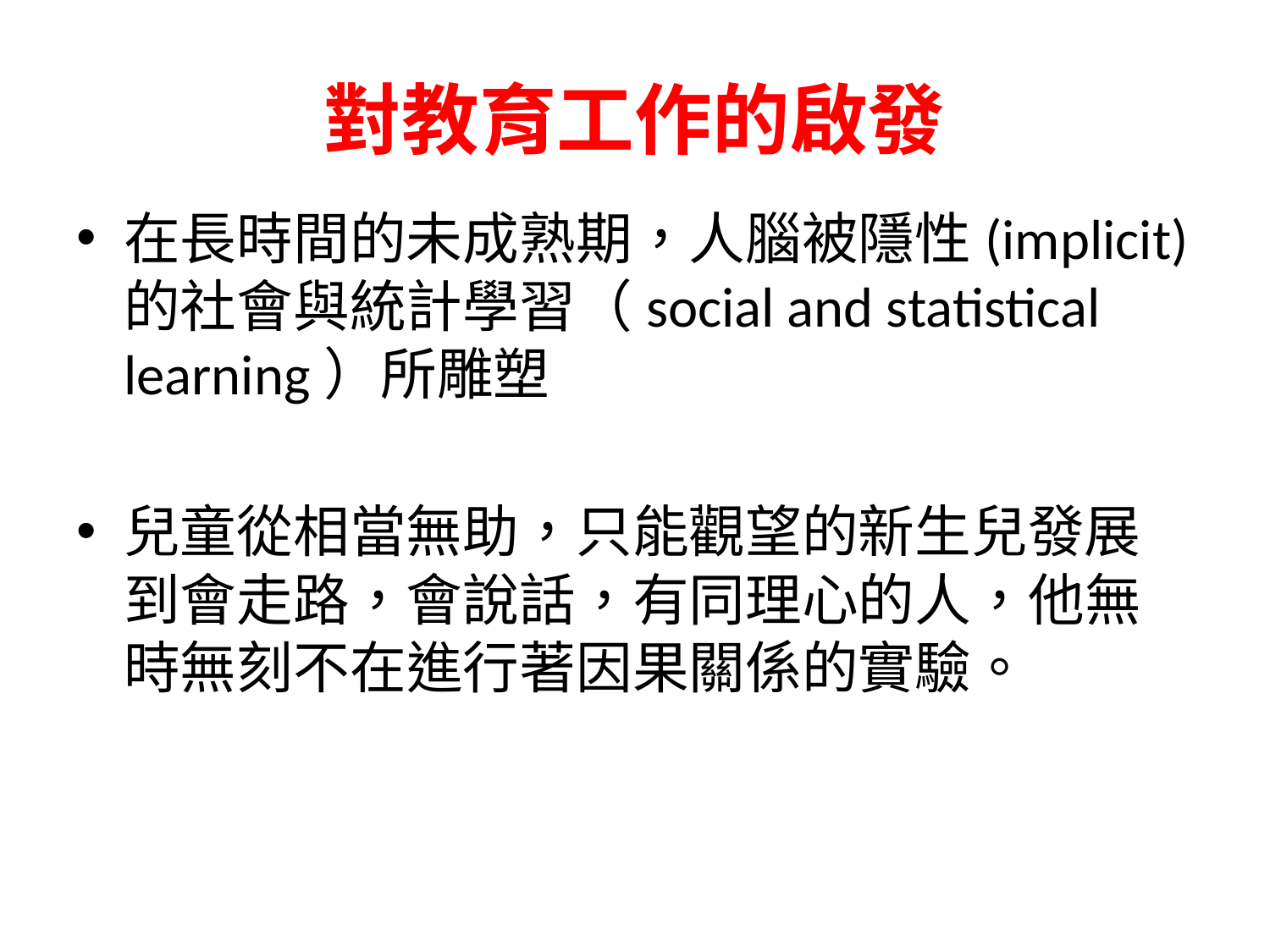

# 對教育工作的啟發
在長時間的未成熟期，人腦被隱性(implicit)的社會與統計學習（social and statistical learning）所雕塑

兒童從相當無助，只能觀望的新生兒發展到會走路，會說話，有同理心的人，他無時無刻不在進行著因果關係的實驗。